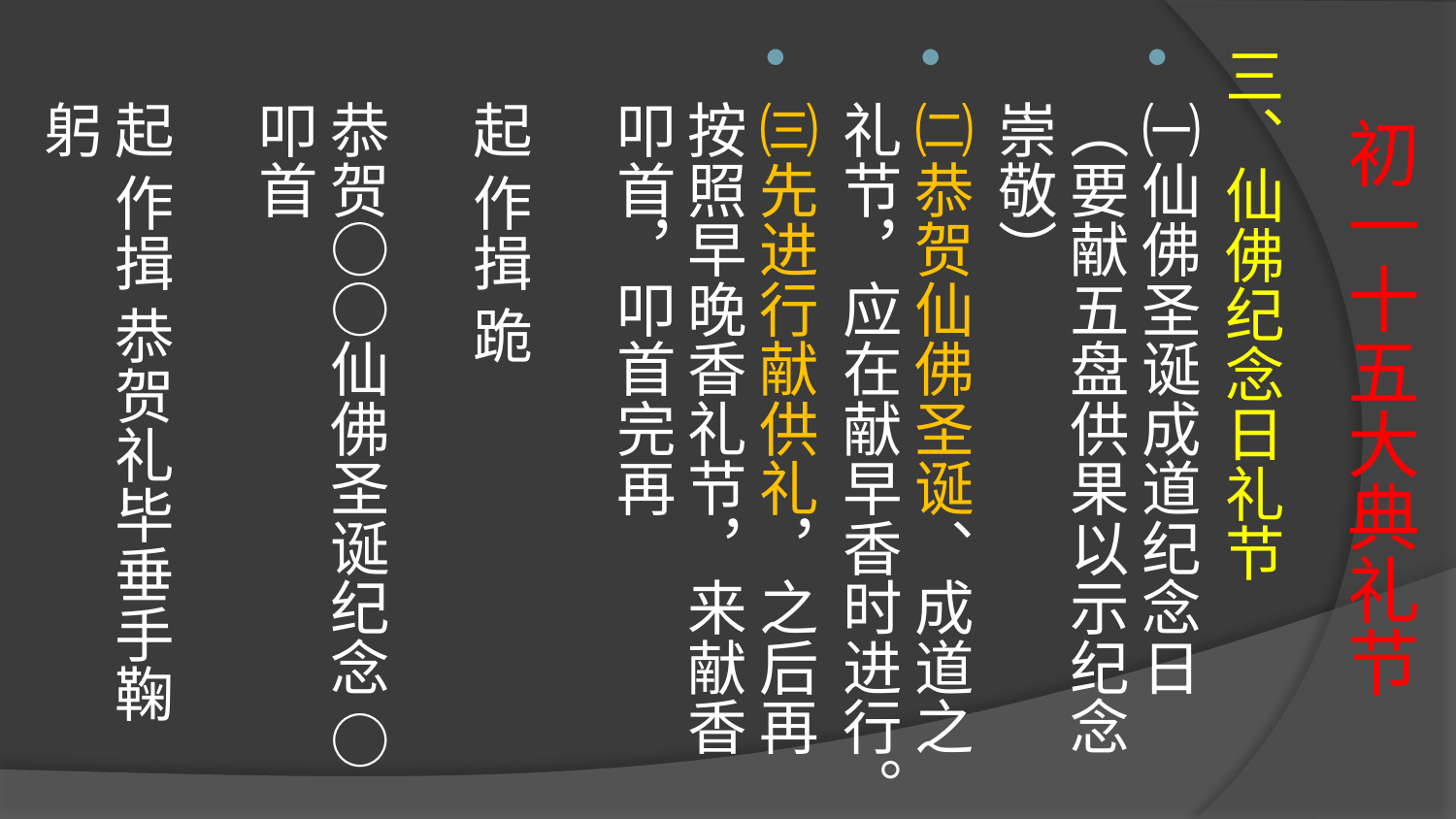

# 初一十五大典礼节
三、仙佛纪念日礼节
㈠仙佛圣诞成道纪念日（要献五盘供果以示纪念崇敬）
㈡恭贺仙佛圣诞、成道之礼节，应在献早香时进行。
㈢先进行献供礼，之后再按照早晚香礼节，来献香叩首，叩首完再
起 作揖 跪
恭贺○○仙佛圣诞纪念 ○叩首
起 作揖 恭贺礼毕垂手鞠躬